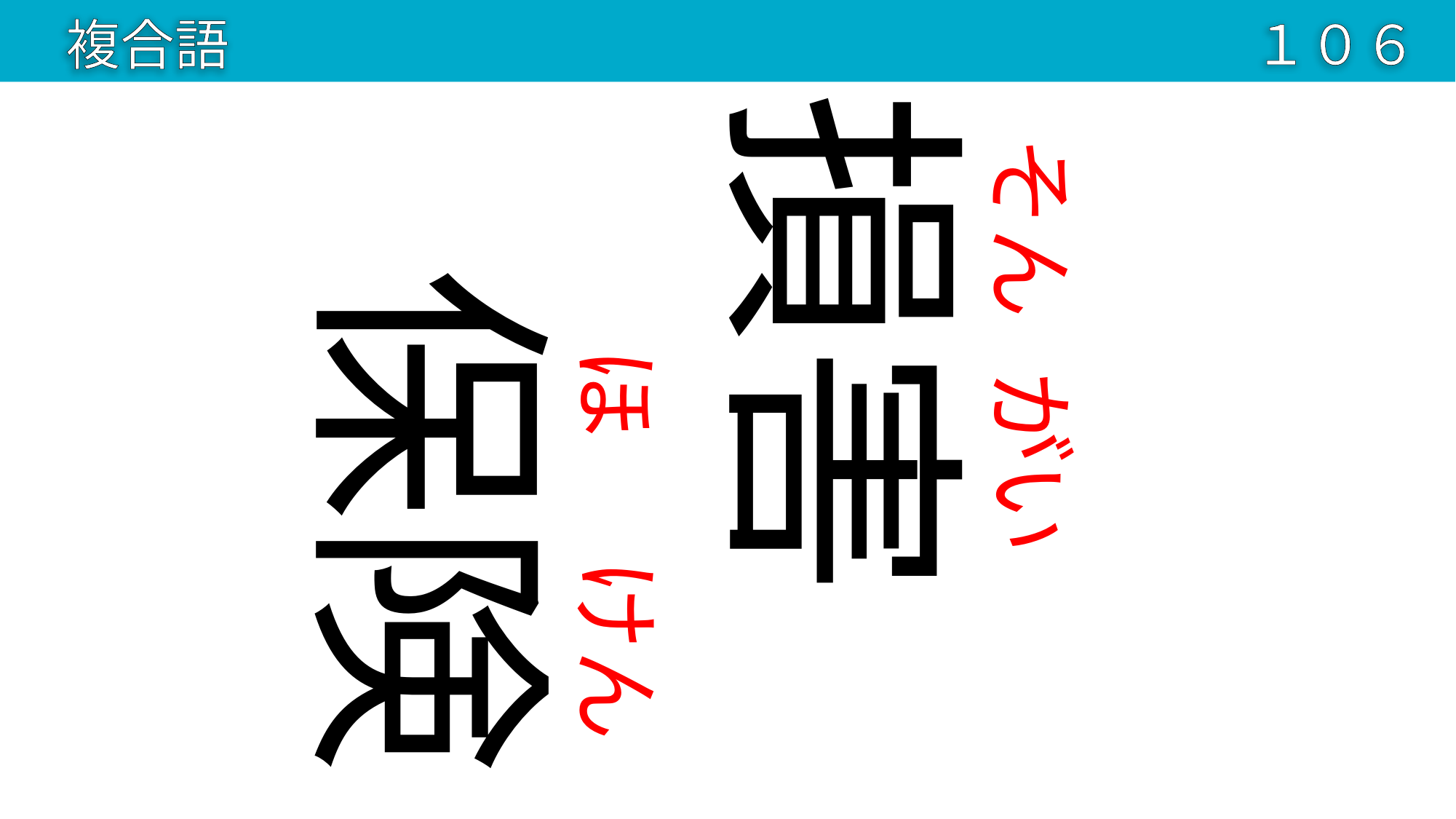

複合語
１０６
損害
そん
保険
ほ
がい
けん